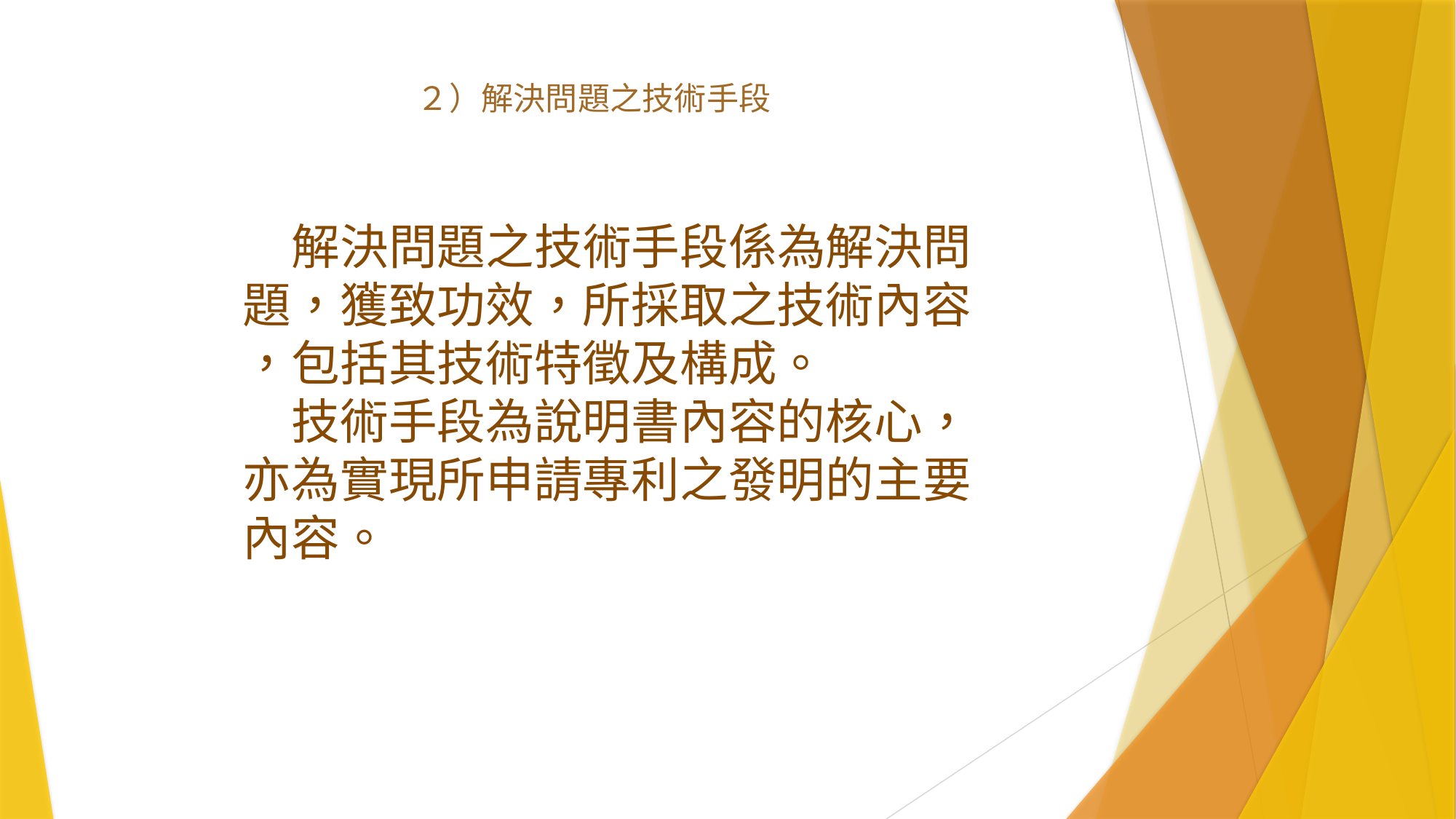

# ２）解決問題之技術手段
　解決問題之技術手段係為解決問題，獲致功效，所採取之技術內容
，包括其技術特徵及構成。
　技術手段為說明書內容的核心，亦為實現所申請專利之發明的主要內容。